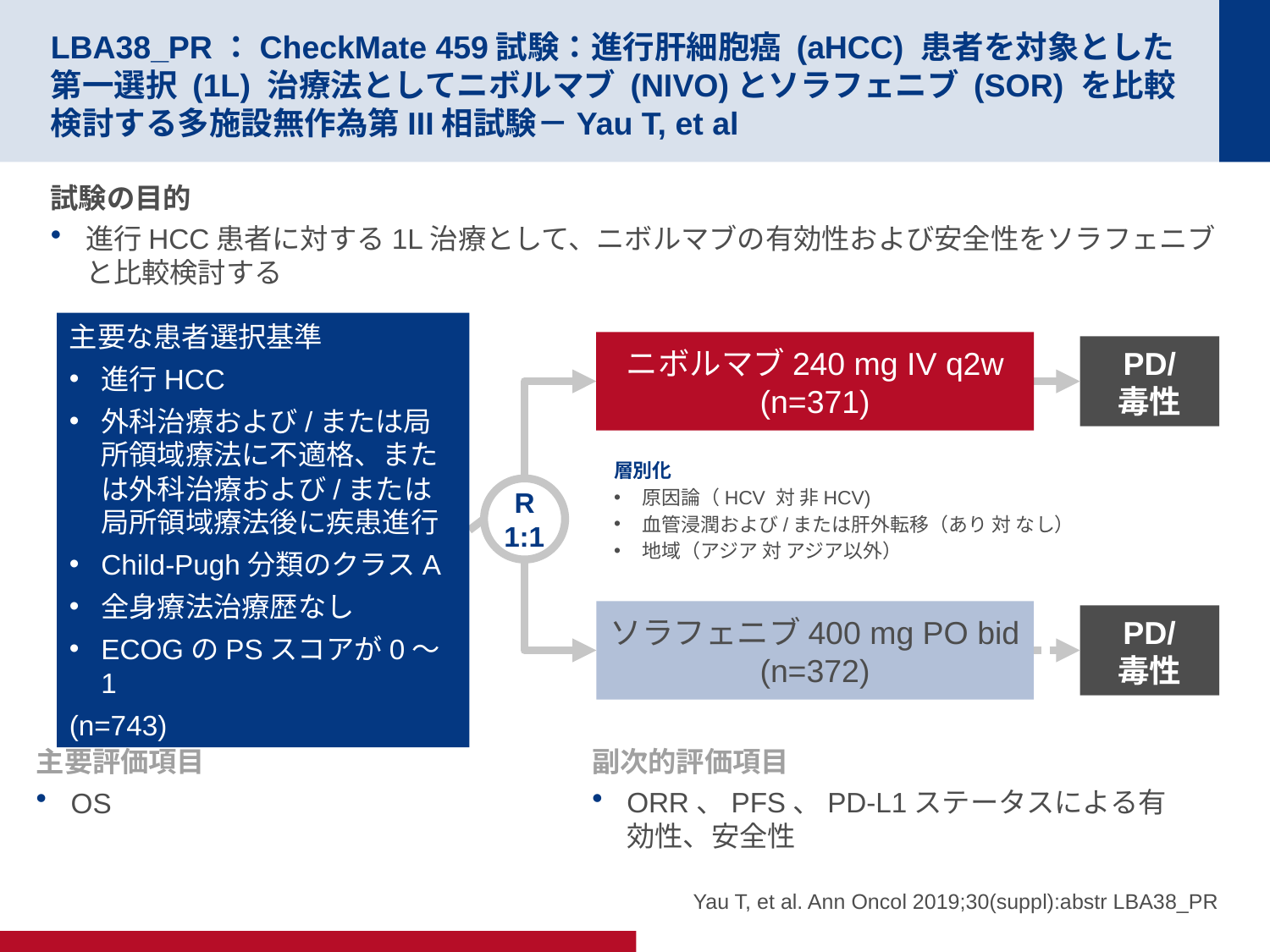

# LBA38_PR：CheckMate 459試験：進行肝細胞癌 (aHCC) 患者を対象とした第一選択 (1L) 治療法としてニボルマブ (NIVO)とソラフェニブ (SOR) を比較検討する多施設無作為第III相試験－Yau T, et al
試験の目的
進行HCC患者に対する1L治療として、ニボルマブの有効性および安全性をソラフェニブと比較検討する
主要な患者選択基準
進行HCC
外科治療および/または局所領域療法に不適格、または外科治療および/または局所領域療法後に疾患進行
Child-Pugh分類のクラスA
全身療法治療歴なし
ECOGのPSスコアが0～1
(n=743)
ニボルマブ240 mg IV q2w
(n=371)
PD/
毒性
層別化
原因論（HCV 対 非HCV)
血管浸潤および/または肝外転移（あり 対 なし）
地域（アジア 対 アジア以外）
R
1:1
ソラフェニブ400 mg PO bid
(n=372)
PD/
毒性
主要評価項目
OS

副次的評価項目
ORR、PFS、PD-L1ステータスによる有効性、安全性
Yau T, et al. Ann Oncol 2019;30(suppl):abstr LBA38_PR